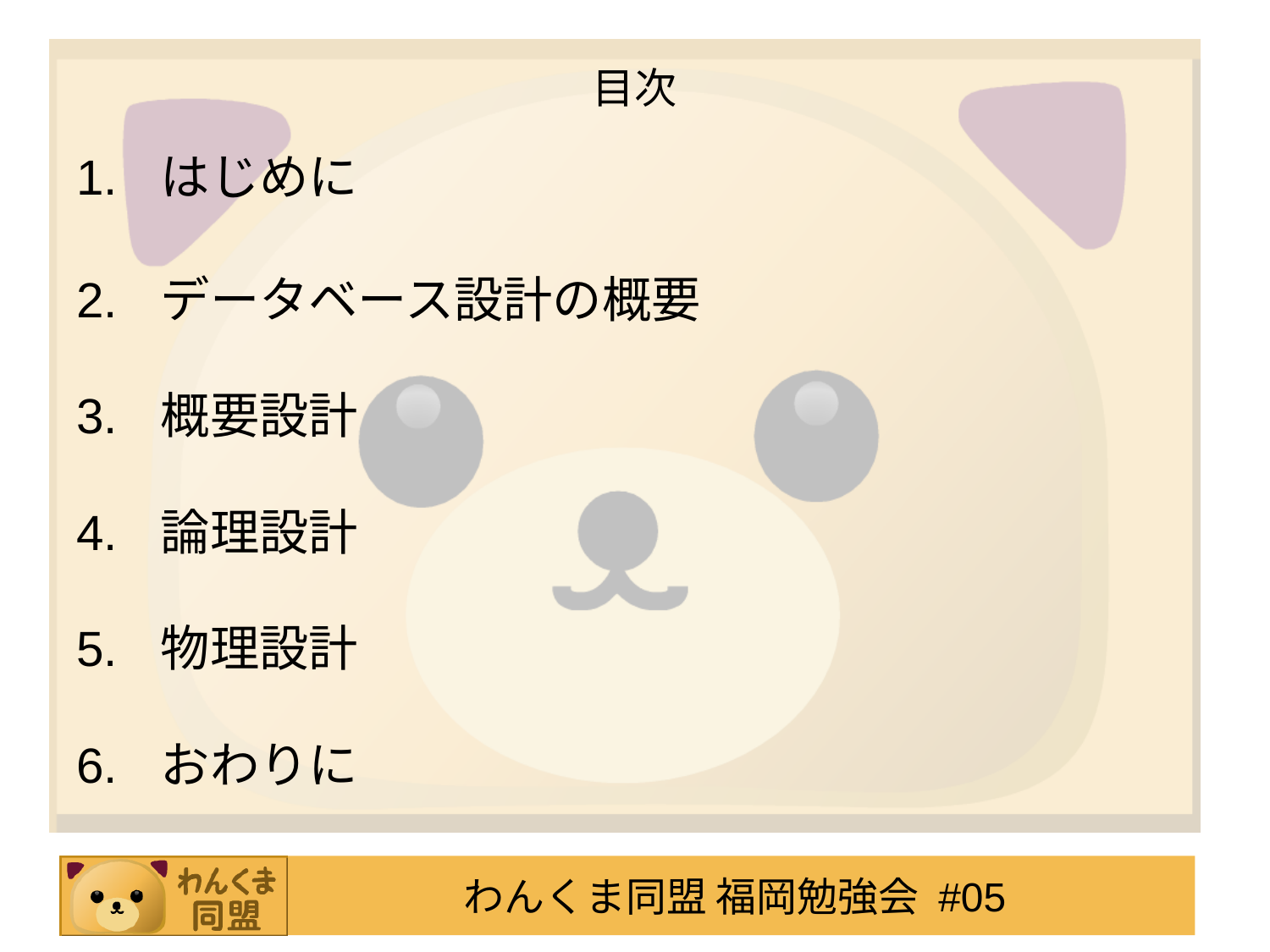

# 目次
はじめに
データベース設計の概要
概要設計
論理設計
物理設計
おわりに